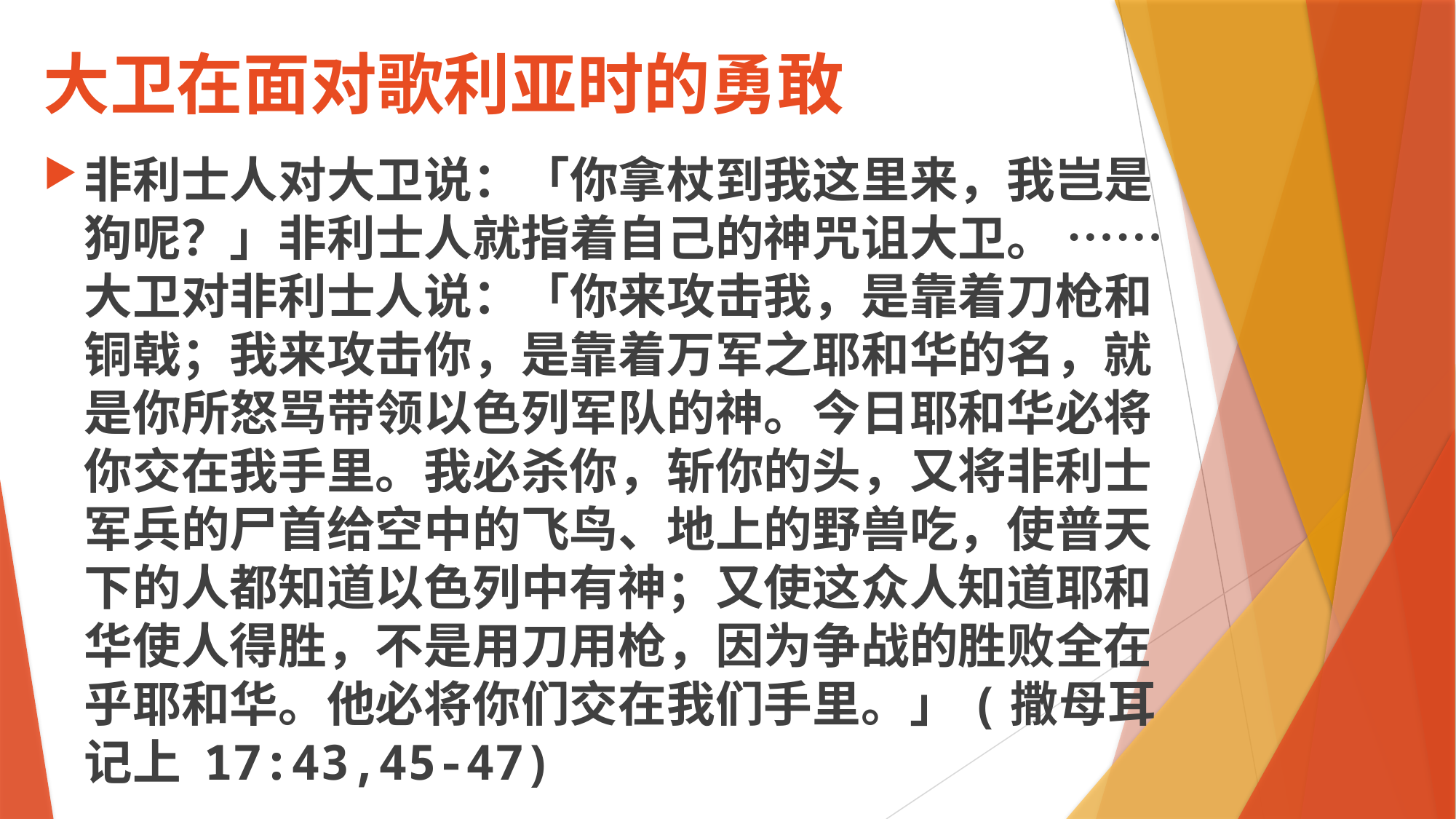

# 大卫在面对歌利亚时的勇敢
非利士人对大卫说：「你拿杖到我这里来，我岂是狗呢？」非利士人就指着自己的神咒诅大卫。 ……大卫对非利士人说：「你来攻击我，是靠着刀枪和铜戟；我来攻击你，是靠着万军之耶和华的名，就是你所怒骂带领以色列军队的神。今日耶和华必将你交在我手里。我必杀你，斩你的头，又将非利士军兵的尸首给空中的飞鸟、地上的野兽吃，使普天下的人都知道以色列中有神；又使这众人知道耶和华使人得胜，不是用刀用枪，因为争战的胜败全在乎耶和华。他必将你们交在我们手里。」(撒母耳记上 17:43,45-47)